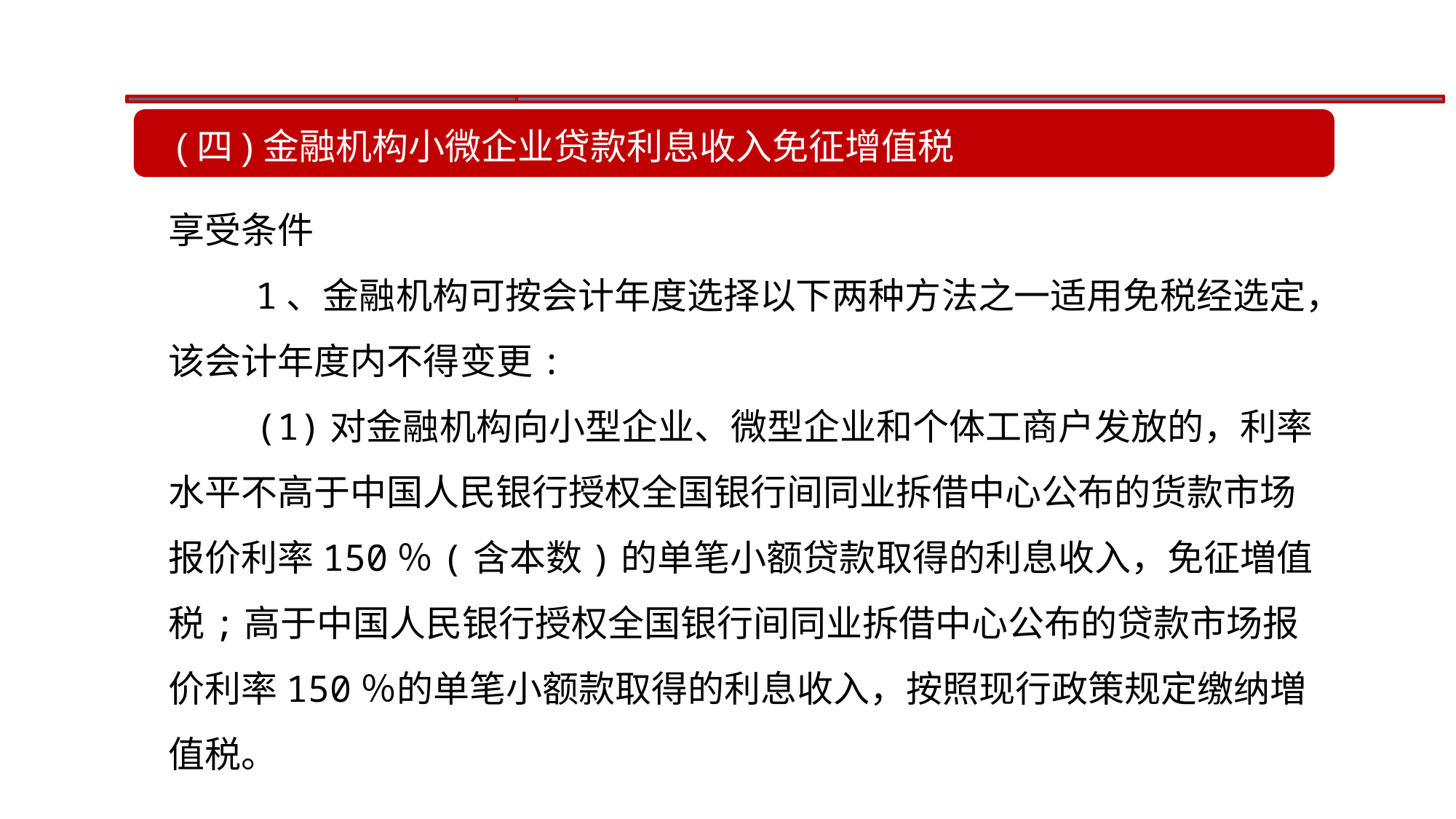

(四)金融机构小微企业贷款利息收入免征增值税

享受条件
    1、金融机构可按会计年度选择以下两种方法之一适用免税经选定，该会计年度内不得变更:
    (1)对金融机构向小型企业、微型企业和个体工商户发放的，利率水平不高于中国人民银行授权全国银行间同业拆借中心公布的货款市场报价利率150％(含本数)的单笔小额贷款取得的利息收入，免征増值税;高于中国人民银行授权全国银行间同业拆借中心公布的贷款市场报价利率150％的单笔小额款取得的利息收入，按照现行政策规定缴纳増值税。